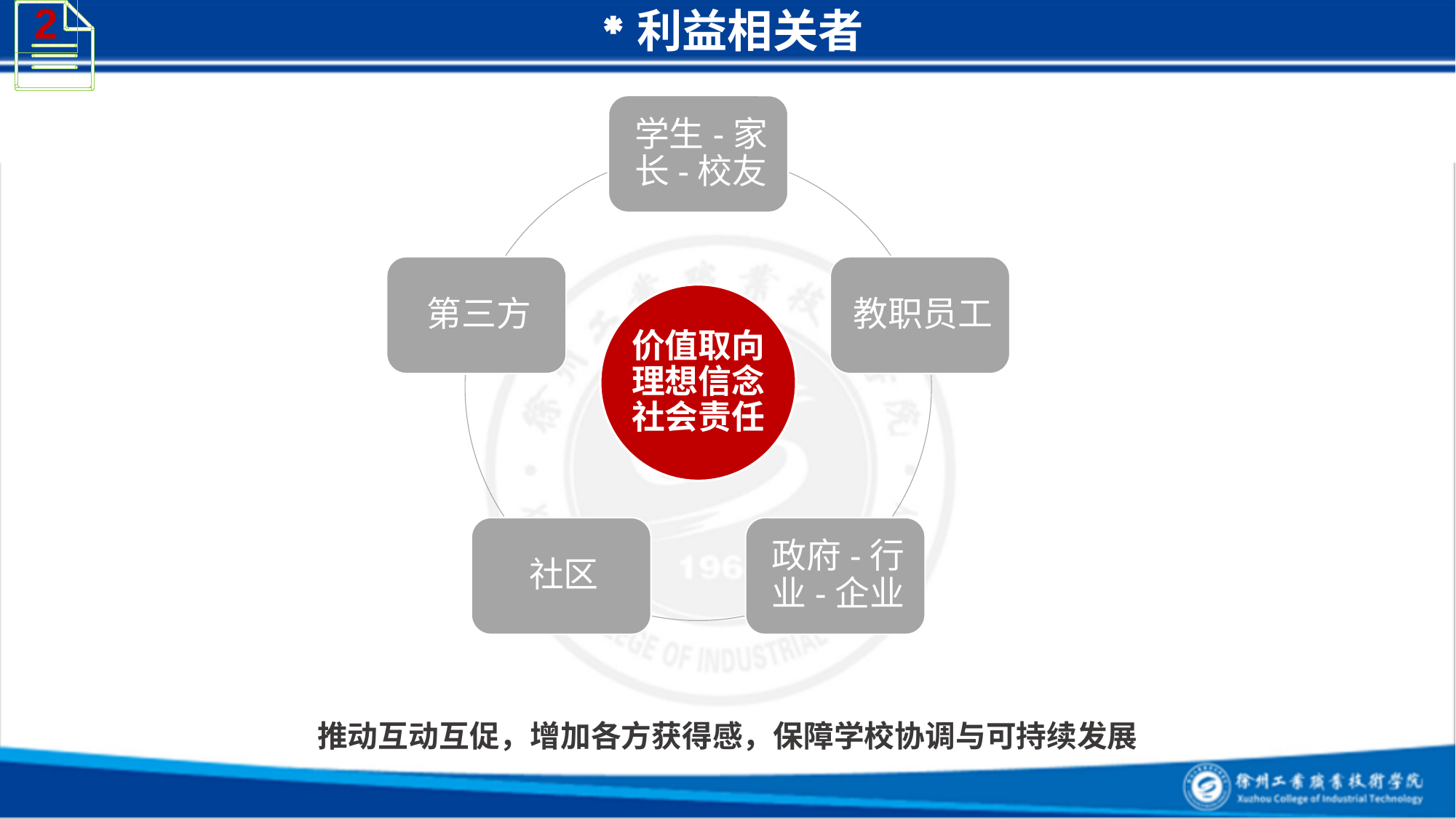

2
*利益相关者
学生-家长-校友
教职员工
政府-行业-企业
社区
第三方

价值取向理想信念社会责任
推动互动互促，增加各方获得感，保障学校协调与可持续发展